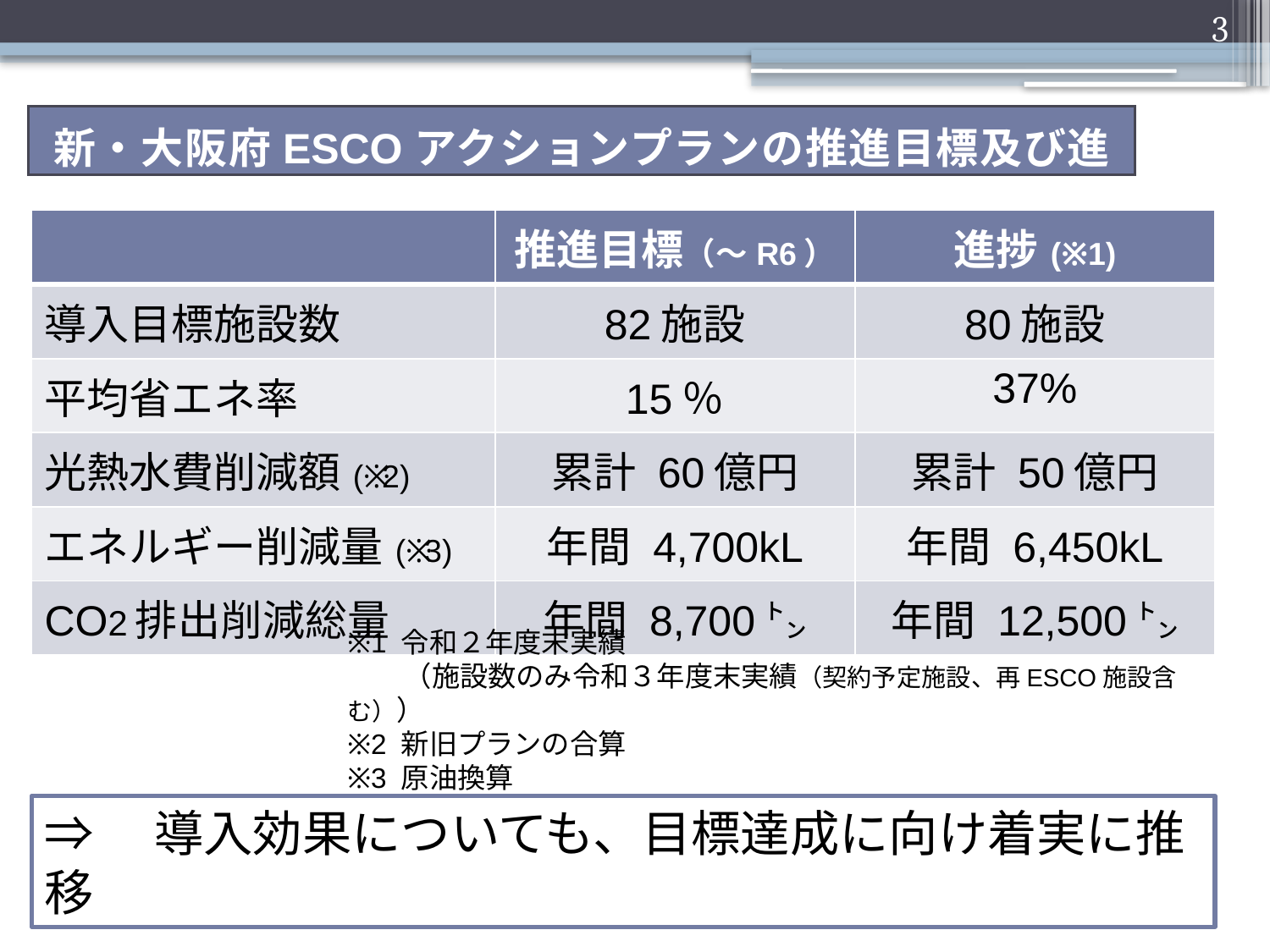

3

新・大阪府ESCOアクションプランの推進目標及び進捗
|  | 推進目標（～R6） | 進捗(※1) |
| --- | --- | --- |
| 導入目標施設数 | 82施設 | 80施設 |
| 平均省エネ率 | 15％ | 37% |
| 光熱水費削減額(※2) | 累計 60億円 | 累計 50億円 |
| エネルギー削減量(※3) | 年間 4,700kL | 年間 6,450kL |
| CO2排出削減総量 | 年間 8,700㌧ | 年間 12,500㌧ |
※1 令和２年度末実績
　　（施設数のみ令和３年度末実績（契約予定施設、再ESCO施設含む））
※2 新旧プランの合算
※3 原油換算
⇒　導入効果についても、目標達成に向け着実に推移